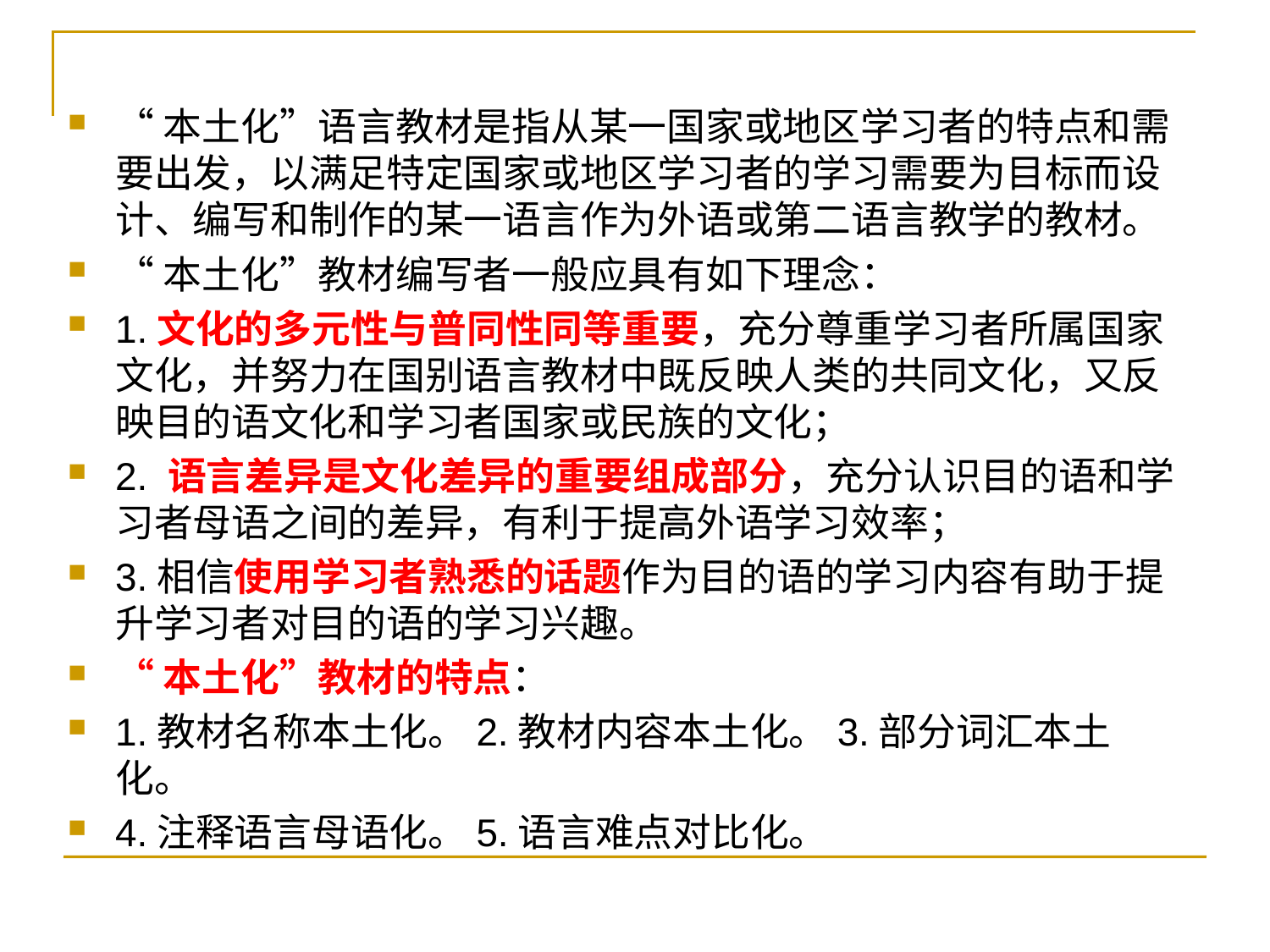

“本土化”语言教材是指从某一国家或地区学习者的特点和需要出发，以满足特定国家或地区学习者的学习需要为目标而设计、编写和制作的某一语言作为外语或第二语言教学的教材。
“本土化”教材编写者一般应具有如下理念：
1.文化的多元性与普同性同等重要，充分尊重学习者所属国家文化，并努力在国别语言教材中既反映人类的共同文化，又反映目的语文化和学习者国家或民族的文化；
2. 语言差异是文化差异的重要组成部分，充分认识目的语和学习者母语之间的差异，有利于提高外语学习效率；
3.相信使用学习者熟悉的话题作为目的语的学习内容有助于提升学习者对目的语的学习兴趣。
“本土化”教材的特点：
1.教材名称本土化。2.教材内容本土化。3.部分词汇本土化。
4.注释语言母语化。5.语言难点对比化。